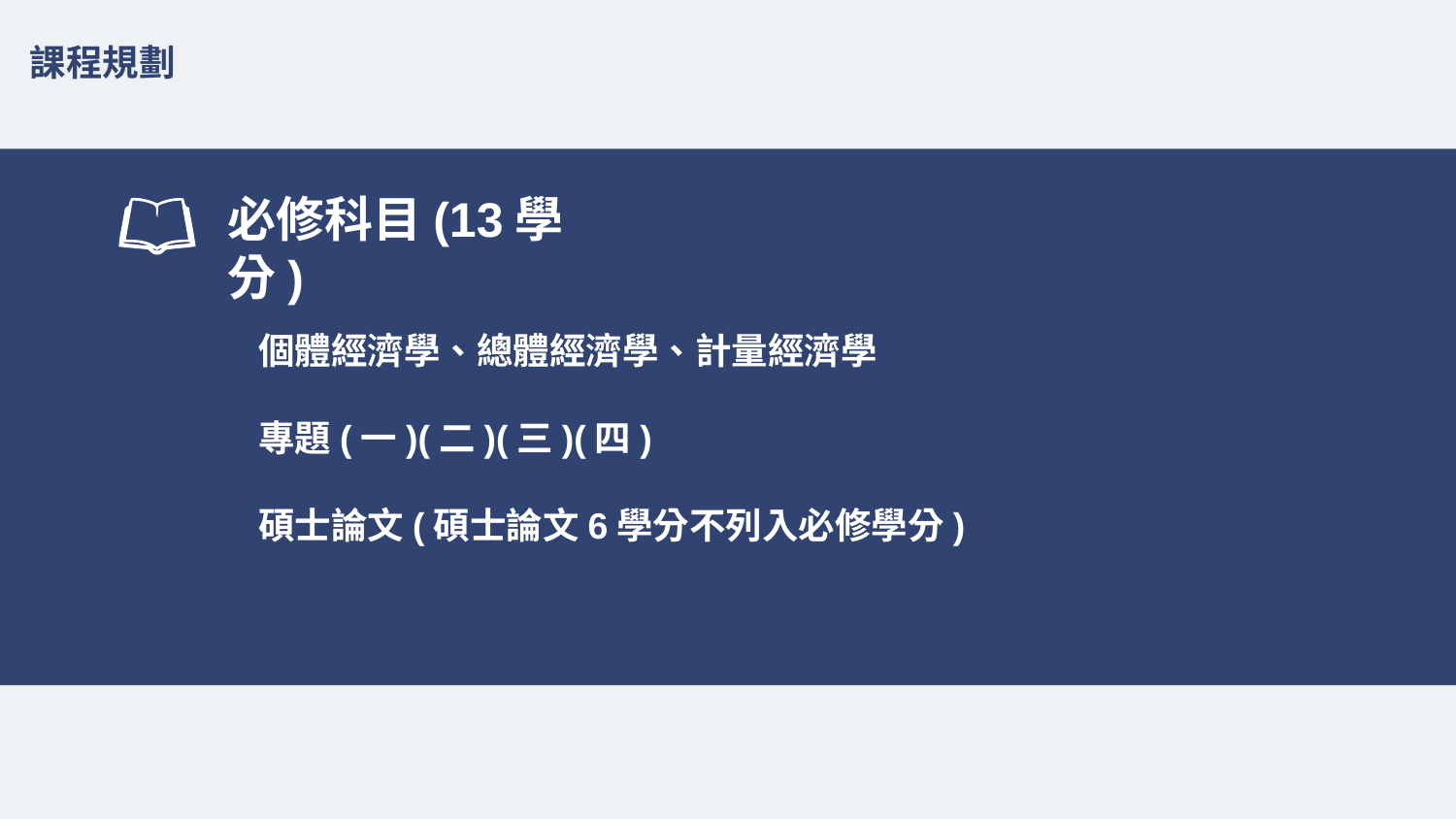

課程規劃

必修科目(13學分)

個體經濟學、總體經濟學、計量經濟學
專題(一)(二)(三)(四)
碩士論文(碩士論文6學分不列入必修學分)